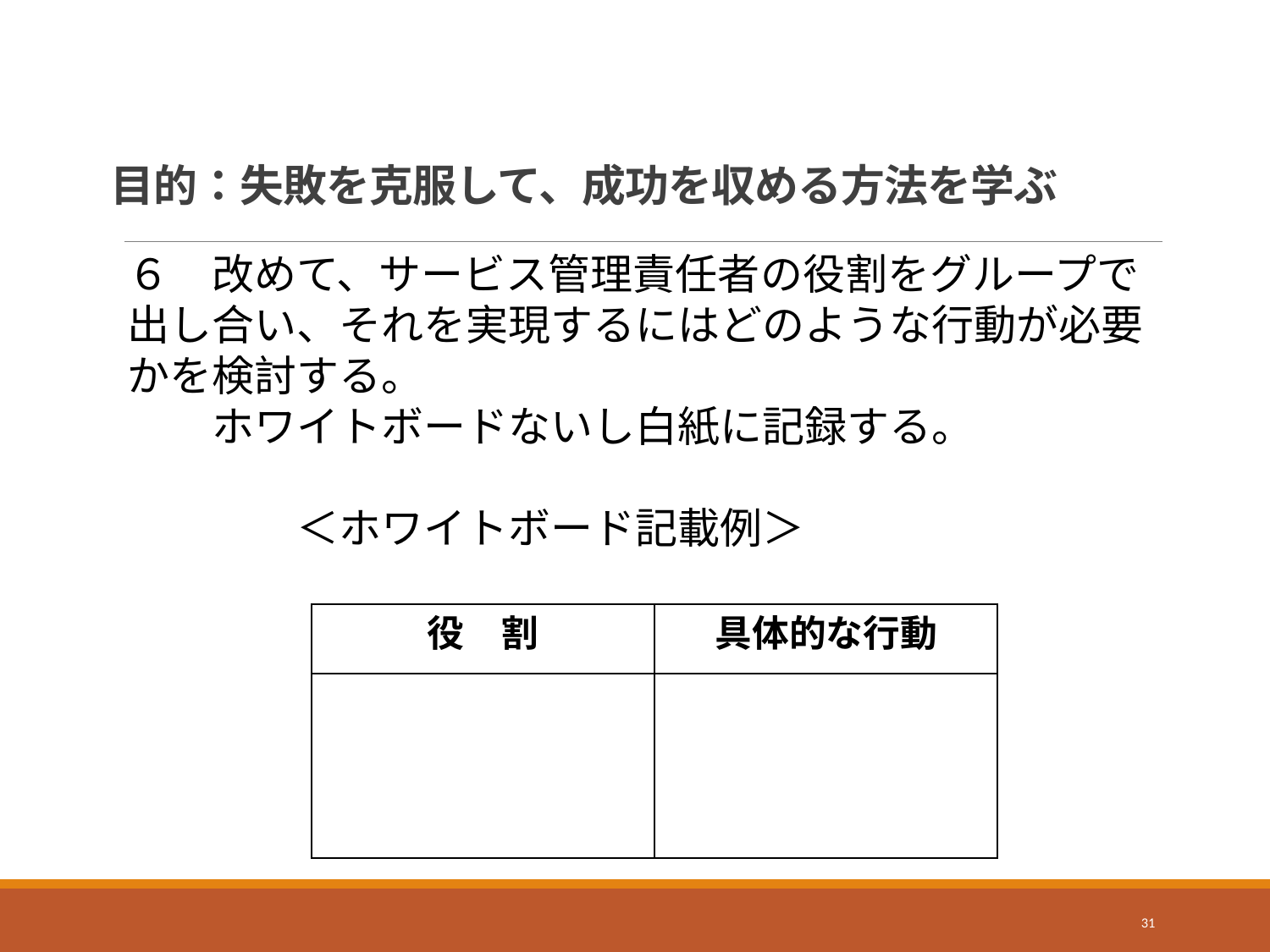

# 目的：失敗を克服して、成功を収める方法を学ぶ
６　改めて、サービス管理責任者の役割をグループで出し合い、それを実現するにはどのような行動が必要かを検討する。
　　ホワイトボードないし白紙に記録する。

　　　　＜ホワイトボード記載例＞

| 役　割 | 具体的な行動 |
| --- | --- |
|  |  |
31